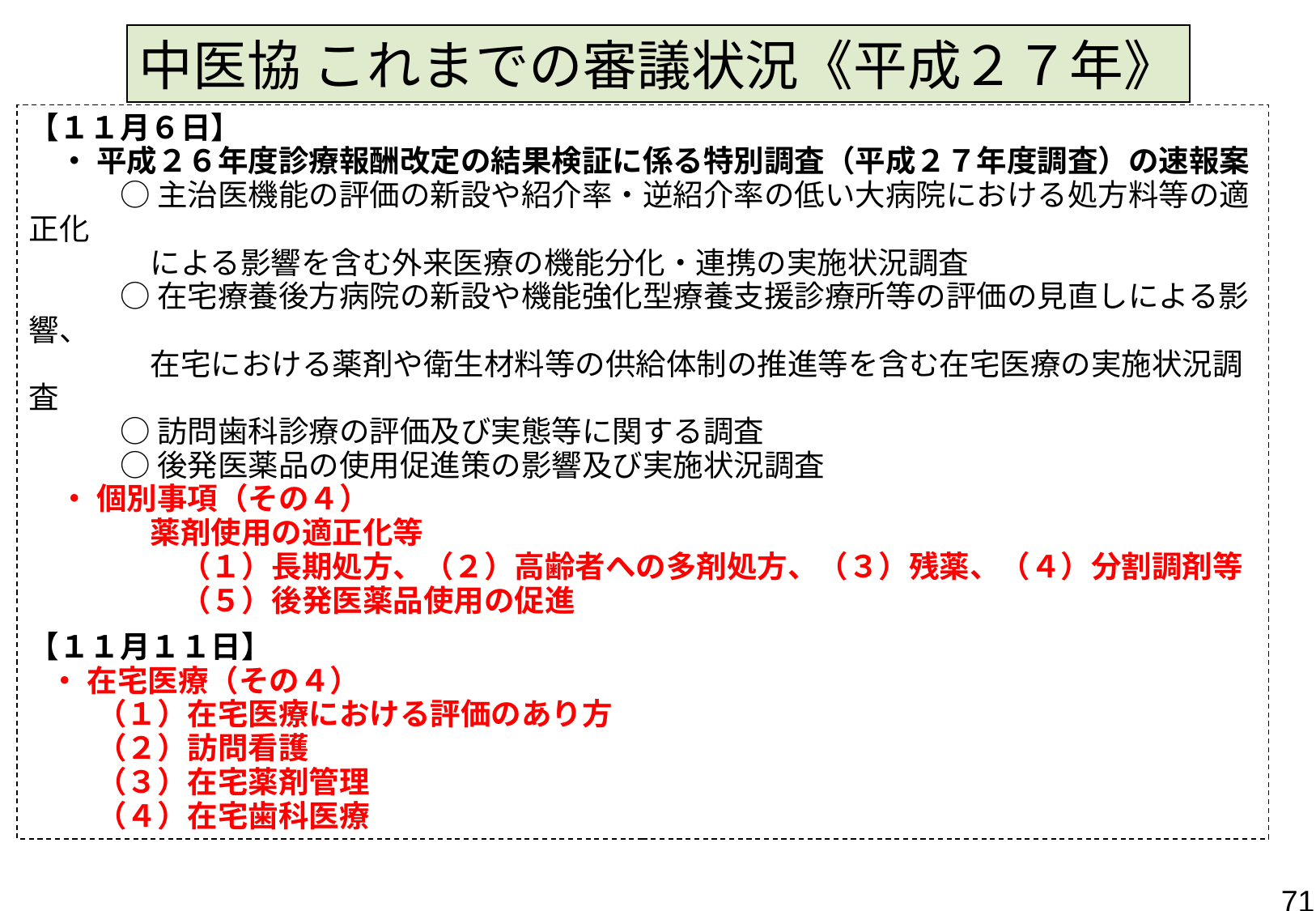

中医協 これまでの審議状況《平成２７年》
【１１月６日】
　・ 平成２６年度診療報酬改定の結果検証に係る特別調査（平成２７年度調査）の速報案
　　　○ 主治医機能の評価の新設や紹介率・逆紹介率の低い大病院における処方料等の適正化
　　　　による影響を含む外来医療の機能分化・連携の実施状況調査
　　　○ 在宅療養後方病院の新設や機能強化型療養支援診療所等の評価の見直しによる影響、
　　　　在宅における薬剤や衛生材料等の供給体制の推進等を含む在宅医療の実施状況調査
　　　○ 訪問歯科診療の評価及び実態等に関する調査
　　　○ 後発医薬品の使用促進策の影響及び実施状況調査
　・ 個別事項（その４）
　　　　薬剤使用の適正化等
　　　　　（１）長期処方、（２）高齢者への多剤処方、（３）残薬、（４）分割調剤等
　　　　　（５）後発医薬品使用の促進
【１１月１１日】
  ・ 在宅医療（その４）
　 　（１）在宅医療における評価のあり方
　 　（２）訪問看護
　 　（３）在宅薬剤管理
　　 （４）在宅歯科医療
71